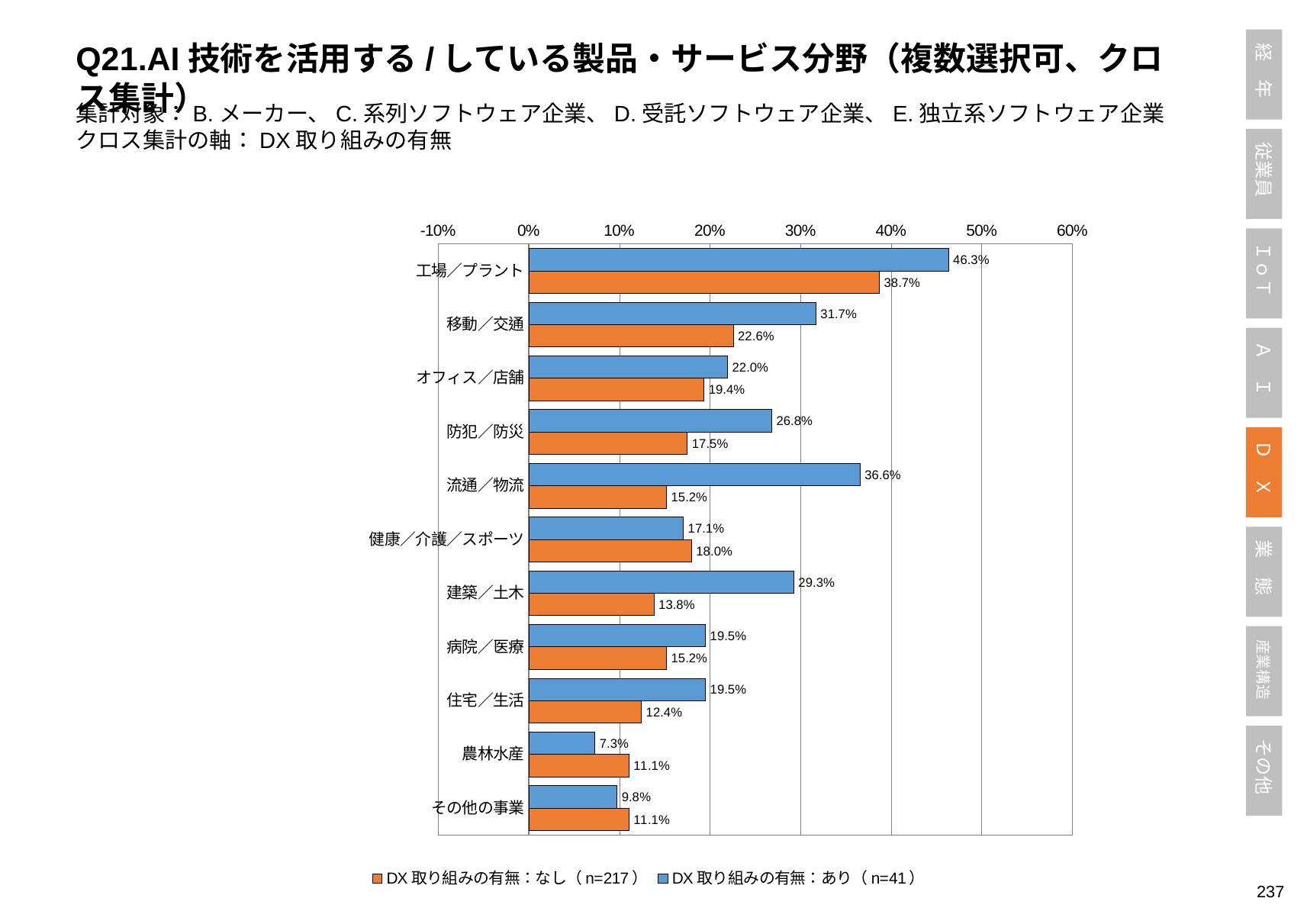

Q21.AI技術を活用する/している製品・サービス分野（複数選択可、クロス集計）
集計対象：B.メーカー、C.系列ソフトウェア企業、D.受託ソフトウェア企業、E.独立系ソフトウェア企業
クロス集計の軸：DX取り組みの有無

### Chart

| Category | DX取り組みの有無：あり（n=41） | DX取り組みの有無：なし（n=217） |
|---|---|---|
| 工場／プラント | 0.4634146341463415 | 0.3870967741935484 |
| 移動／交通 | 0.3170731707317073 | 0.22580645161290322 |
| オフィス／店舗 | 0.21951219512195122 | 0.1935483870967742 |
| 防犯／防災 | 0.2682926829268293 | 0.17511520737327188 |
| 流通／物流 | 0.36585365853658536 | 0.15207373271889402 |
| 健康／介護／スポーツ | 0.17073170731707318 | 0.17972350230414746 |
| 建築／土木 | 0.2926829268292683 | 0.1382488479262673 |
| 病院／医療 | 0.1951219512195122 | 0.15207373271889402 |
| 住宅／生活 | 0.1951219512195122 | 0.12442396313364056 |
| 農林水産 | 0.07317073170731707 | 0.11059907834101383 |
| その他の事業 | 0.0975609756097561 | 0.11059907834101383 |
237